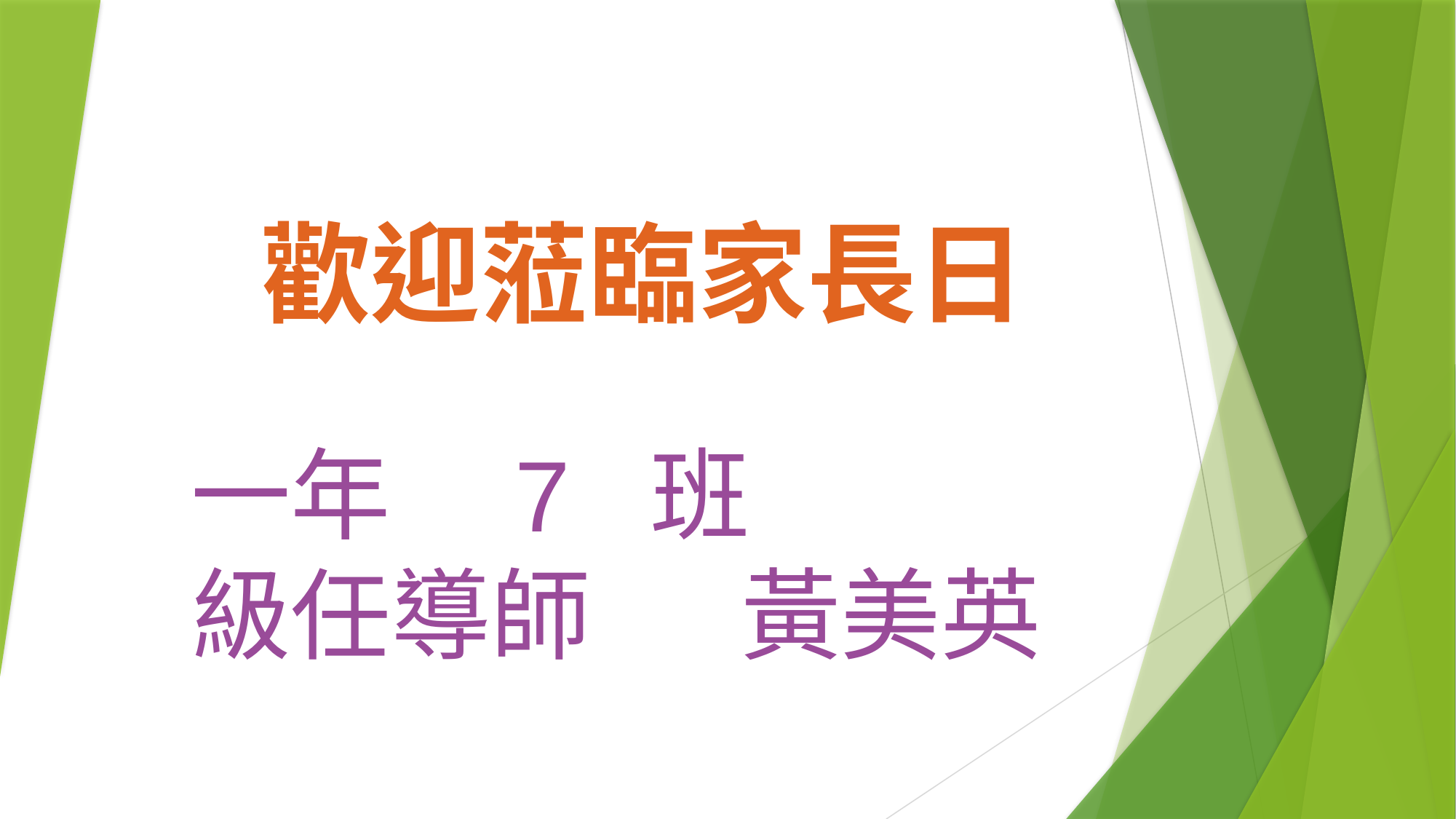

# 歡迎蒞臨家長日
一年  7  班
級任導師   黃美英